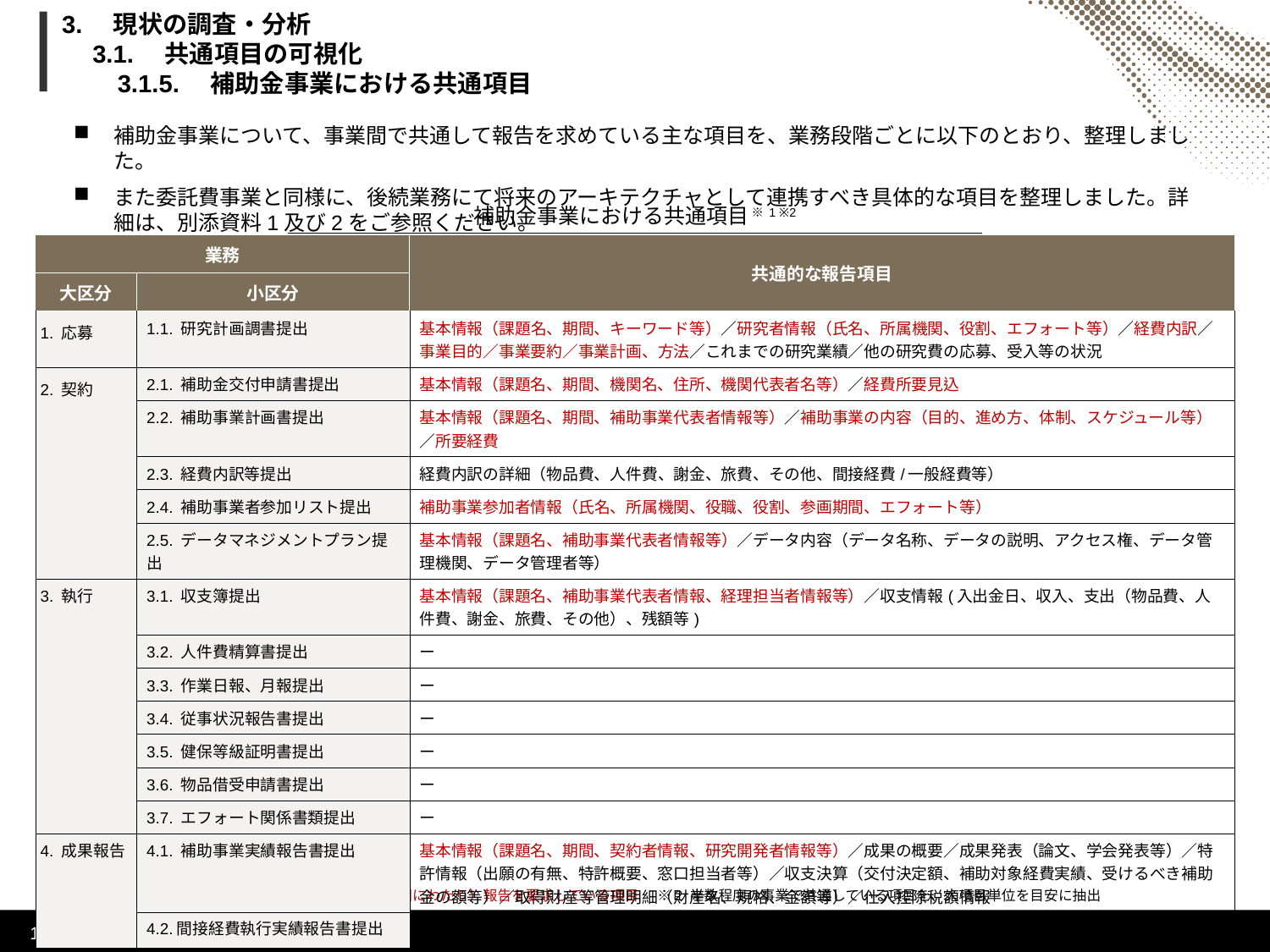

# 3.　現状の調査・分析 　3.1.　共通項目の可視化 　　3.1.5.　補助金事業における共通項目
補助金事業について、事業間で共通して報告を求めている主な項目を、業務段階ごとに以下のとおり、整理しました。
また委託費事業と同様に、後続業務にて将来のアーキテクチャとして連携すべき具体的な項目を整理しました。詳細は、別添資料1及び2をご参照ください。
補助金事業における共通項目 ※1 ※2
| 業務 |  | 共通的な報告項目 |
| --- | --- | --- |
| 大区分 | 小区分 | 対応方針 |
| 1. 応募 | 1.1. 研究計画調書提出 | 基本情報（課題名、期間、キーワード等）／研究者情報（氏名、所属機関、役割、エフォート等）／経費内訳／事業目的／事業要約／事業計画、方法／これまでの研究業績／他の研究費の応募、受入等の状況 |
| 2. 契約 | 2.1. 補助金交付申請書提出 | 基本情報（課題名、期間、機関名、住所、機関代表者名等）／経費所要見込 |
|  | 2.2. 補助事業計画書提出 | 基本情報（課題名、期間、補助事業代表者情報等）／補助事業の内容（目的、進め方、体制、スケジュール等）／所要経費 |
|  | 2.3. 経費内訳等提出 | 経費内訳の詳細（物品費、人件費、謝金、旅費、その他、間接経費/一般経費等） |
|  | 2.4. 補助事業者参加リスト提出 | 補助事業参加者情報（氏名、所属機関、役職、役割、参画期間、エフォート等） |
|  | 2.5. データマネジメントプラン提出 | 基本情報（課題名、補助事業代表者情報等）／データ内容（データ名称、データの説明、アクセス権、データ管理機関、データ管理者等） |
| 3. 執行 | 3.1. 収支簿提出 | 基本情報（課題名、補助事業代表者情報、経理担当者情報等）／収支情報(入出金日、収入、支出（物品費、人件費、謝金、旅費、その他）、残額等) |
|  | 3.2. 人件費精算書提出 | ー |
|  | 3.3. 作業日報、月報提出 | ー |
|  | 3.4. 従事状況報告書提出 | ー |
|  | 3.5. 健保等級証明書提出 | ー |
|  | 3.6. 物品借受申請書提出 | ー |
|  | 3.7. エフォート関係書類提出 | ー |
| 4. 成果報告 | 4.1. 補助事業実績報告書提出 | 基本情報（課題名、期間、契約者情報、研究開発者情報等）／成果の概要／成果発表（論文、学会発表等）／特許情報（出願の有無、特許概要、窓口担当者等）／収支決算（交付決定額、補助対象経費実績、受けるべき補助金の額等）／取得財産等管理明細（財産名、規格、金額等）／仕入控除税額情報 |
|  | 4.2.間接経費執行実績報告書提出 | 間接経費の収入/間接経費の支出/次年度への繰越額・持ち出し額/間接経費の使用結果に関する報告 |
※1 赤字は業務間で重複して（同一事業の中で複数回にわたり）報告を要求している項目　※2 半数程度の事業で共通している項目を、大項目単位を目安に抽出